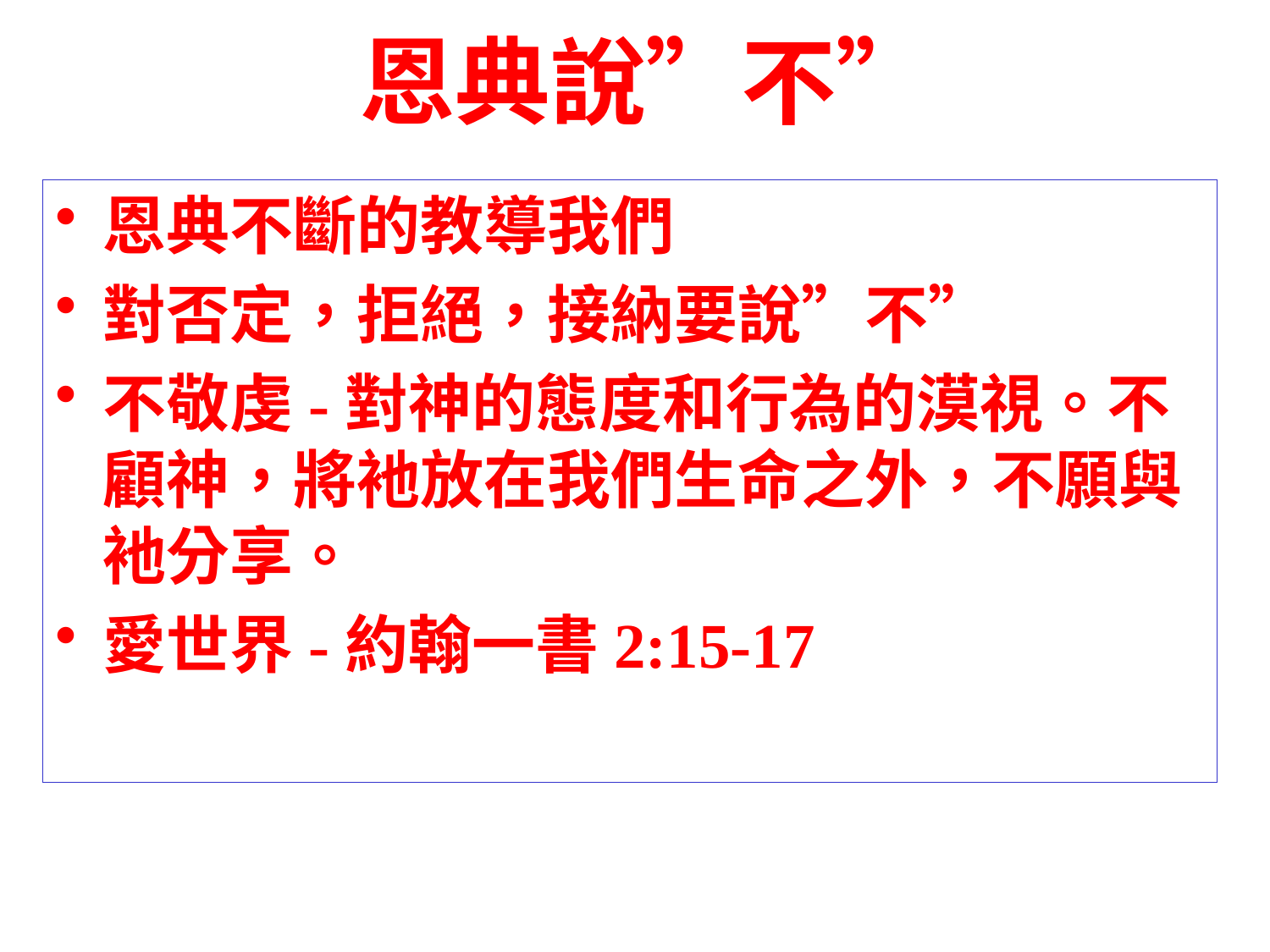

# 恩典說”不”
恩典不斷的教導我們
對否定，拒絕，接納要說”不”
不敬虔-對神的態度和行為的漠視。不顧神，將衪放在我們生命之外，不願與衪分享。
愛世界-約翰一書2:15-17